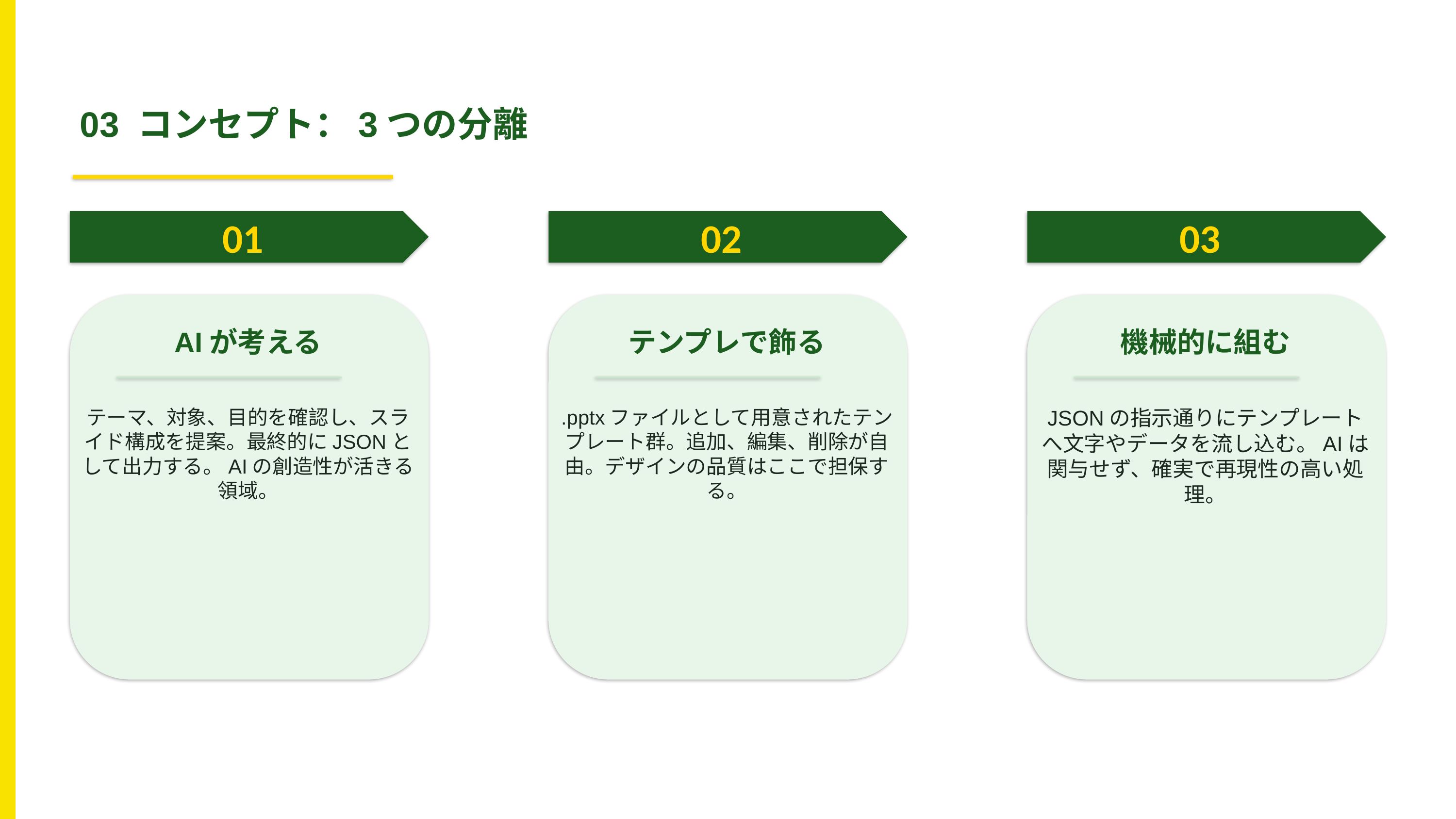

03 コンセプト：3つの分離

01
02
03

AIが考える
テンプレで飾る
機械的に組む

テーマ、対象、目的を確認し、スライド構成を提案。最終的にJSONとして出力する。AIの創造性が活きる領域。
.pptxファイルとして用意されたテンプレート群。追加、編集、削除が自由。デザインの品質はここで担保する。
JSONの指示通りにテンプレートへ文字やデータを流し込む。AIは関与せず、確実で再現性の高い処理。